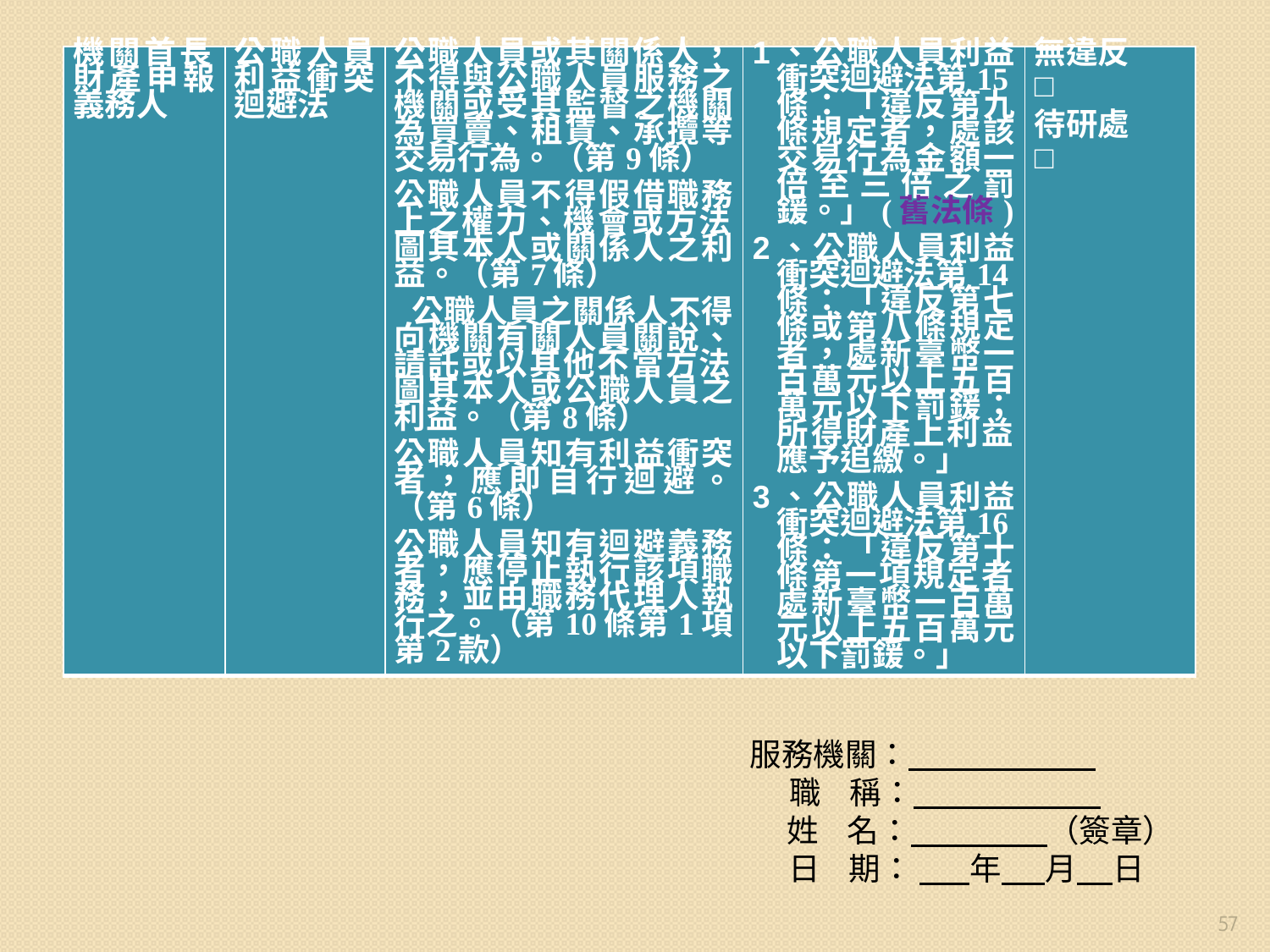

| 機關首長、財產申報義務人 | 公職人員利益衝突迴避法 | 公職人員或其關係人，不得與公職人員服務之機關或受其監督之機關為買賣、租賃、承攬等交易行為。（第9條） 公職人員不得假借職務上之權力、機會或方法，圖其本人或關係人之利益。（第7條） 公職人員之關係人不得向機關有關人員關說、請託或以其他不當方法，圖其本人或公職人員之利益。（第8條） 公職人員知有利益衝突者，應即自行迴避。（第6條） 公職人員知有迴避義務者，應停止執行該項職務，並由職務代理人執行之。（第10條第1項第2款） | 1、公職人員利益衝突迴避法第15條：「違反第九條規定者，處該交易行為金額一倍至三倍之罰鍰。」(舊法條) 2、公職人員利益衝突迴避法第14條：「違反第七條或第八條規定者，處新臺幣一百萬元以上五百萬元以下罰鍰；所得財產上利益，應予追繳。」 3、公職人員利益衝突迴避法第16條：「違反第十條第一項規定者，處新臺幣一百萬元以上五百萬元以下罰鍰。」 | 無違反 □ 待研處 □ |
| --- | --- | --- | --- | --- |
服務機關：
     職    稱：
               姓    名：                   （簽章）
           日    期：        年      月     日
57